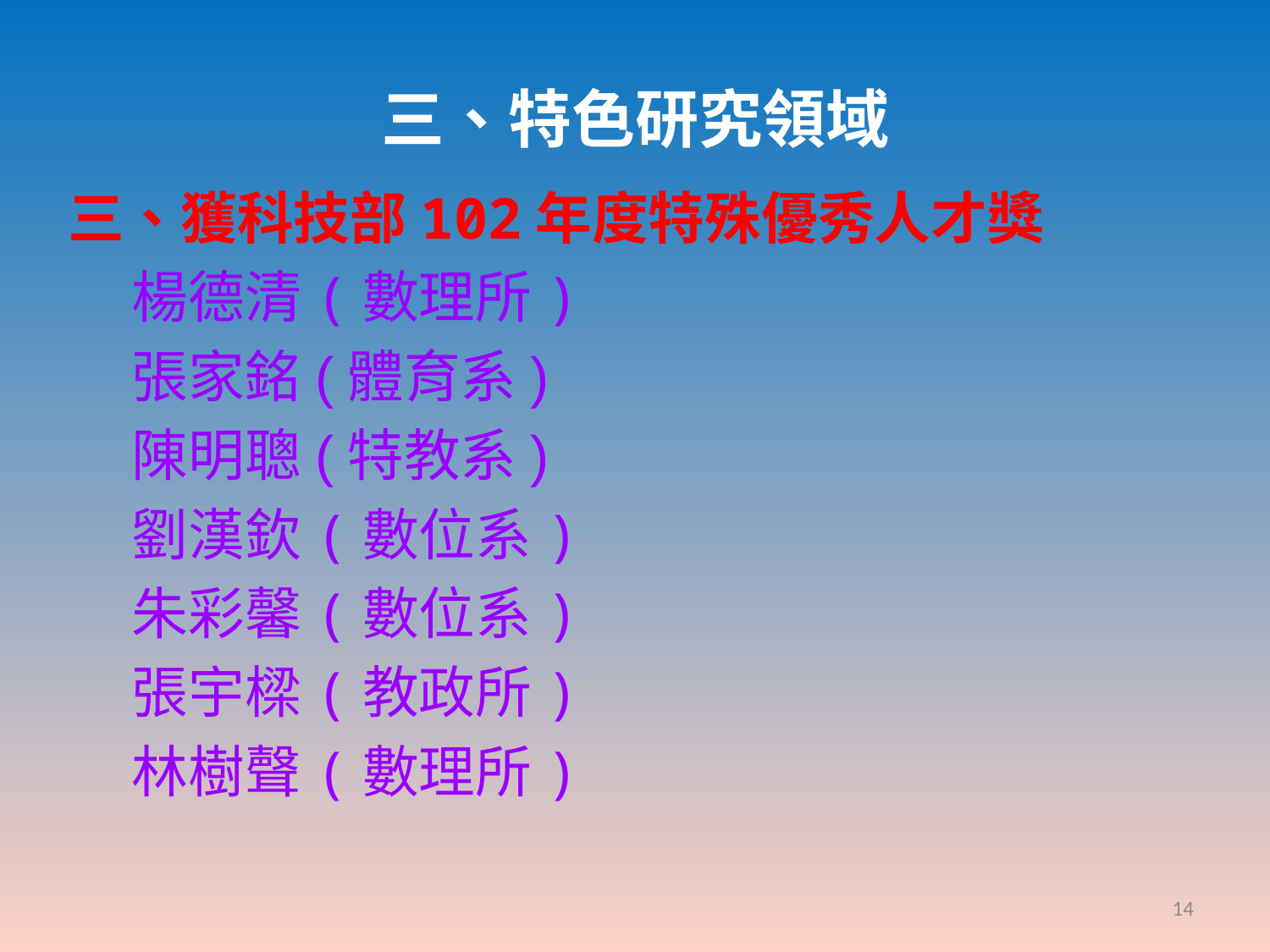

# 三、特色研究領域
三、獲科技部102年度特殊優秀人才獎
    楊德清(數理所)
    張家銘(體育系)
    陳明聰(特教系)
    劉漢欽(數位系)
    朱彩馨(數位系)
    張宇樑(教政所)
    林樹聲(數理所)

14